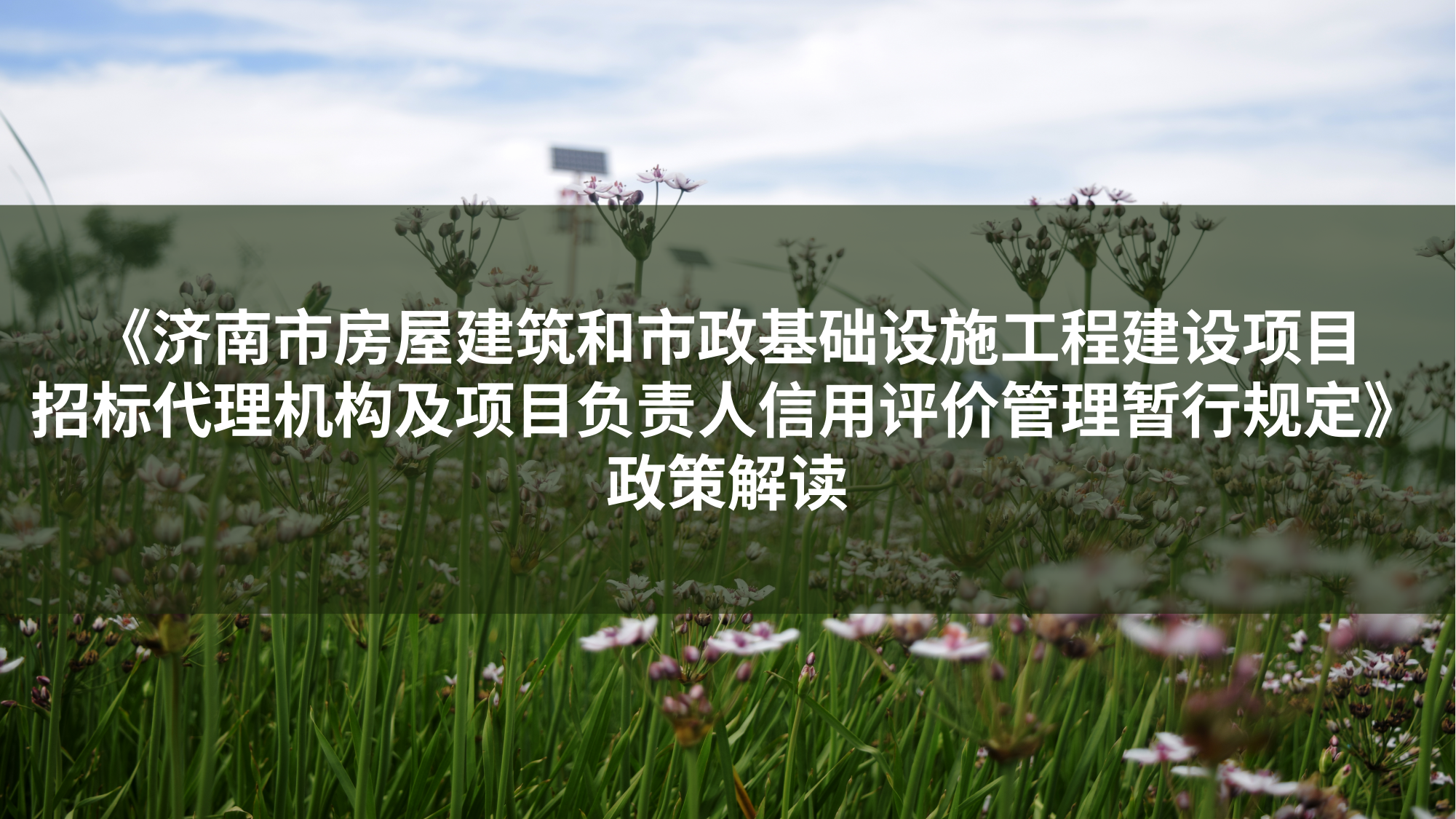

《济南市房屋建筑和市政基础设施工程建设项目
招标代理机构及项目负责人信用评价管理暂行规定》
政策解读